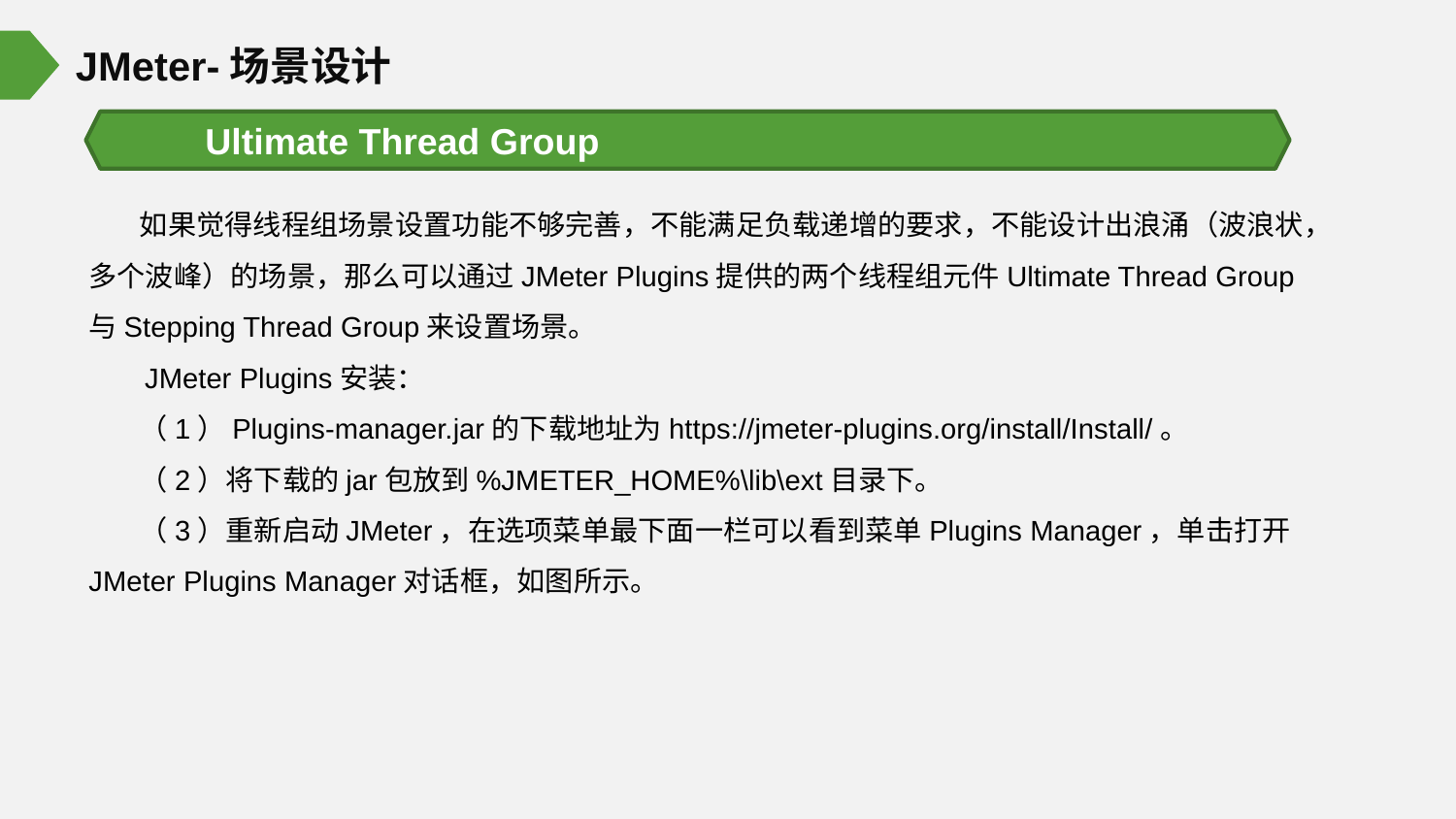

JMeter-场景设计
Ultimate Thread Group
       如果觉得线程组场景设置功能不够完善，不能满足负载递增的要求，不能设计出浪涌（波浪状，
多个波峰）的场景，那么可以通过JMeter Plugins提供的两个线程组元件Ultimate Thread Group与Stepping Thread Group来设置场景。
       JMeter Plugins安装：
       （1）Plugins-manager.jar的下载地址为https://jmeter-plugins.org/install/Install/。
       （2）将下载的jar包放到%JMETER_HOME%\lib\ext目录下。
       （3）重新启动JMeter，在选项菜单最下面一栏可以看到菜单Plugins Manager，单击打开JMeter Plugins Manager对话框，如图所示。